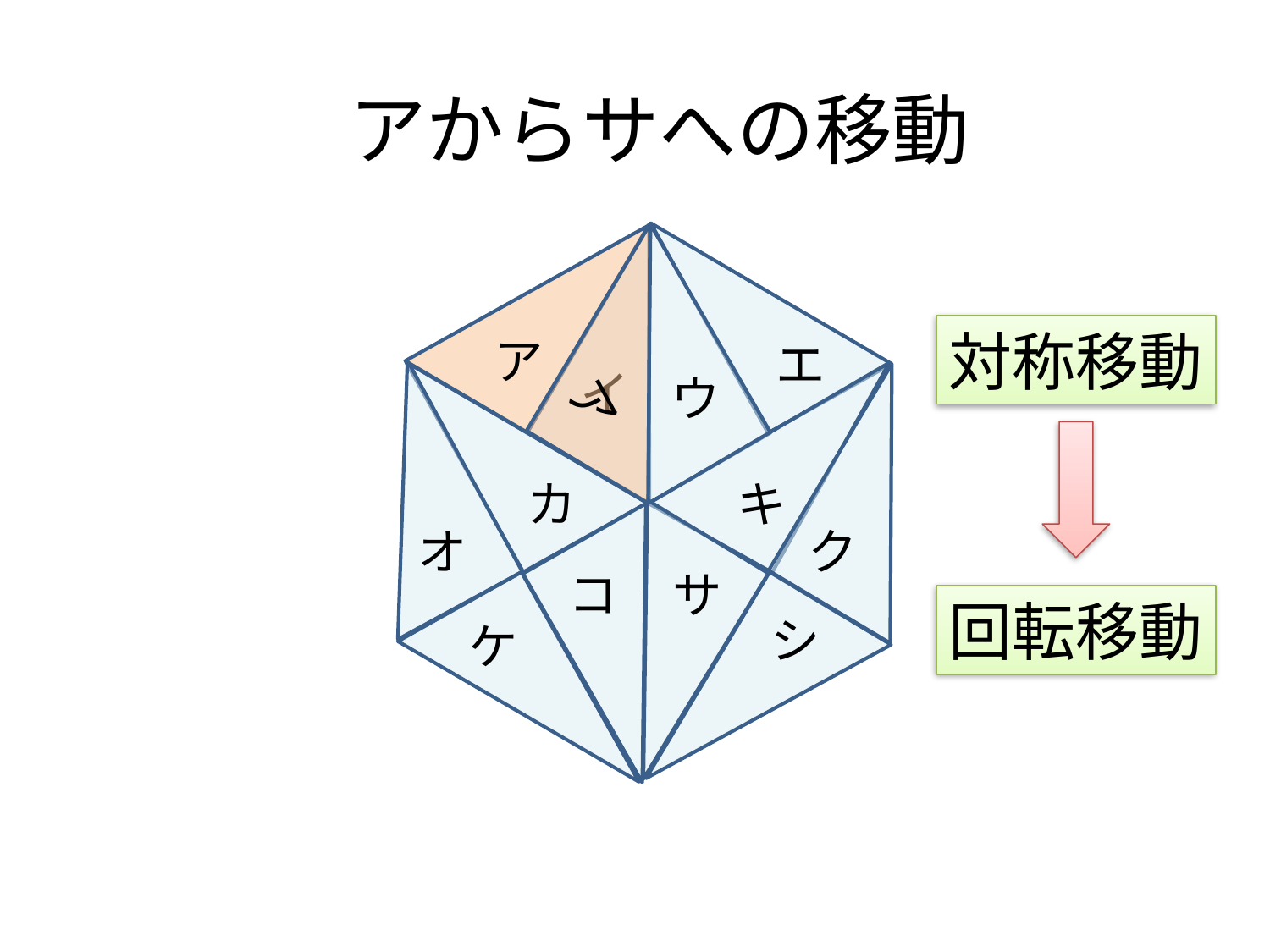

アからサへの移動

ア

ア

対称移動
エ
イ
ウ

キ
カ
オ
ク

コ
サ
回転移動

シ
ケ